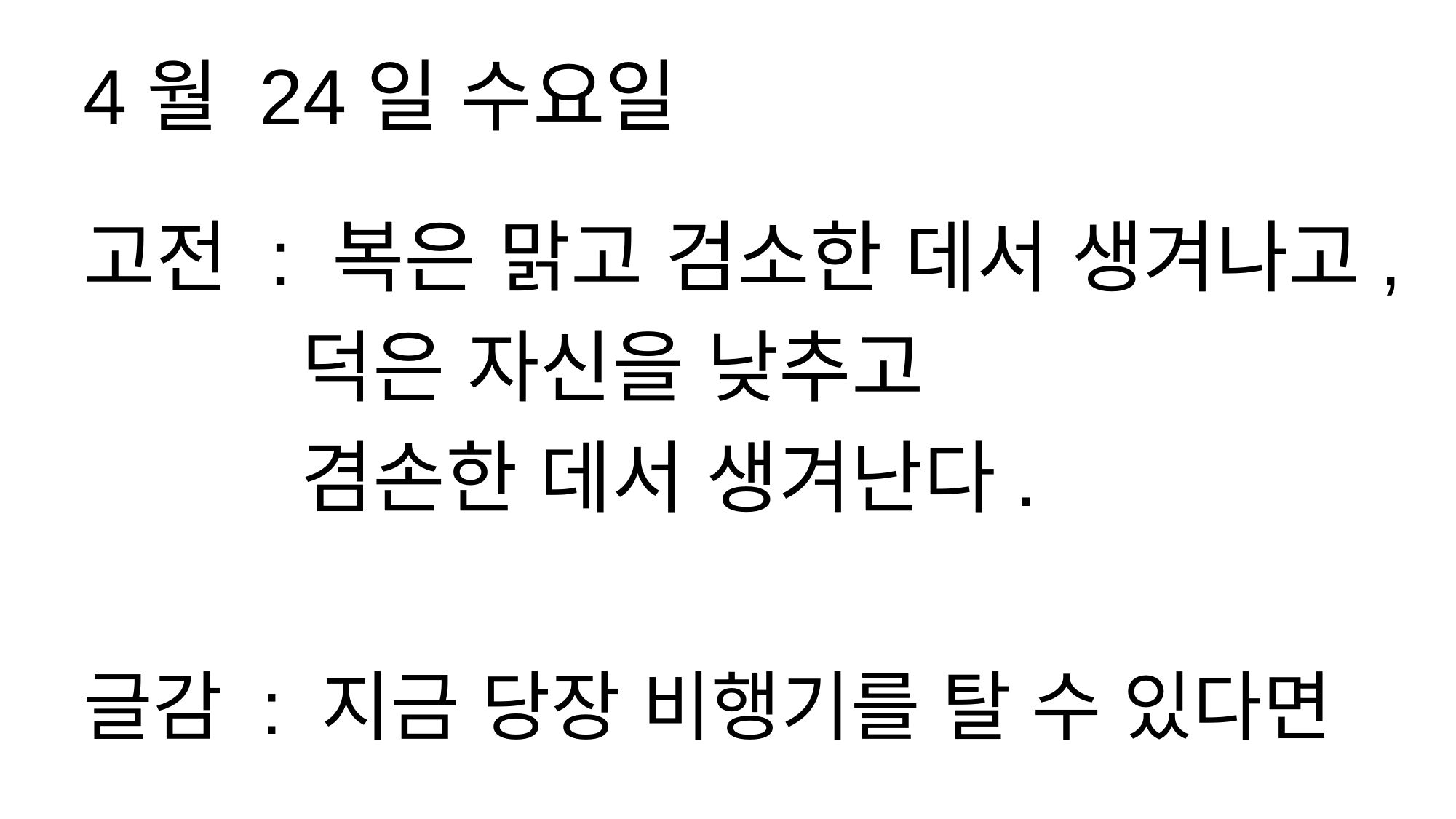

4월 24일 수요일
고전 : 복은 맑고 검소한 데서 생겨나고,
         덕은 자신을 낮추고
         겸손한 데서 생겨난다.
글감 : 지금 당장 비행기를 탈 수 있다면